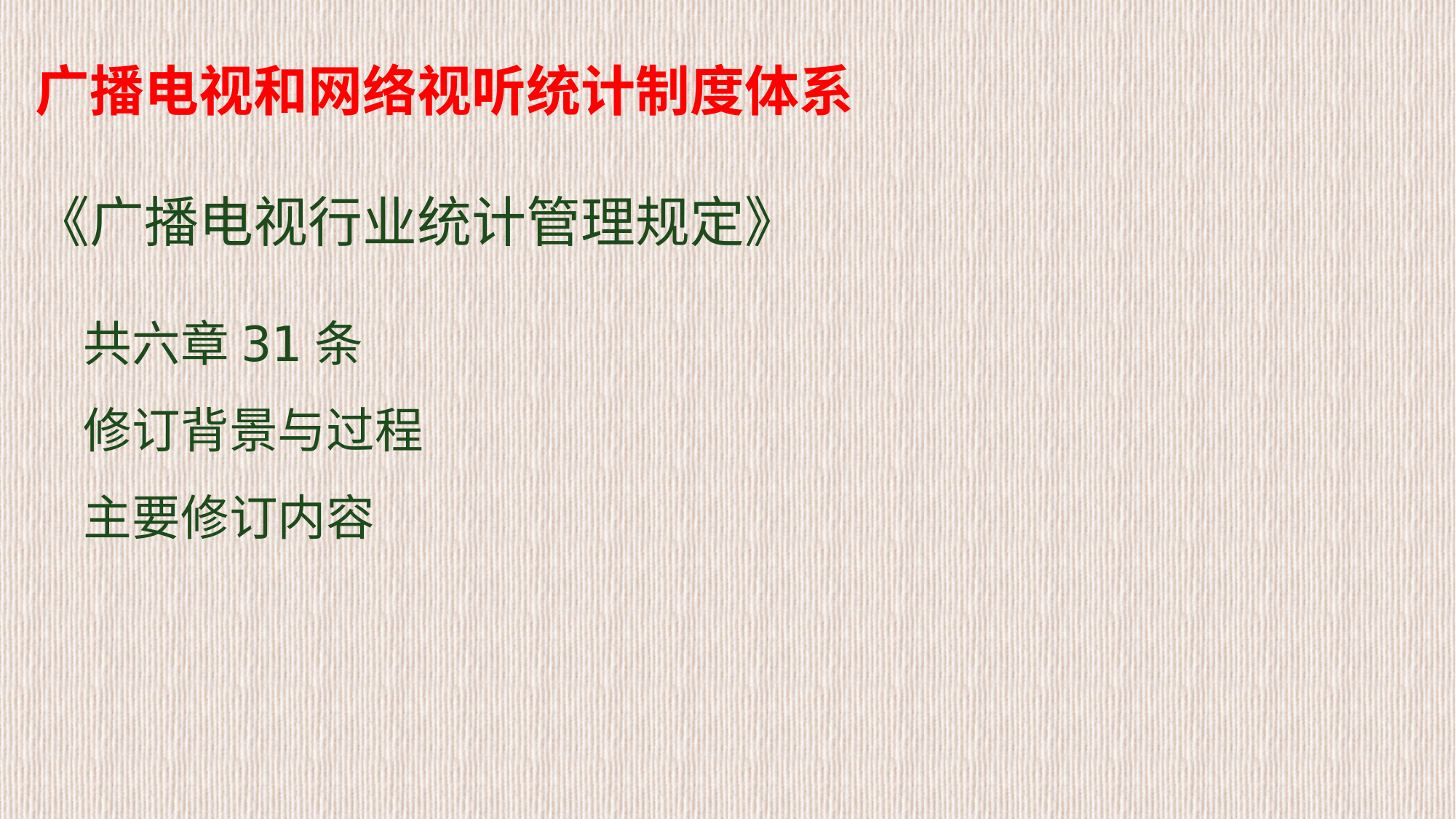

# 广播电视和网络视听统计制度体系 《广播电视行业统计管理规定》
共六章31条
修订背景与过程
主要修订内容